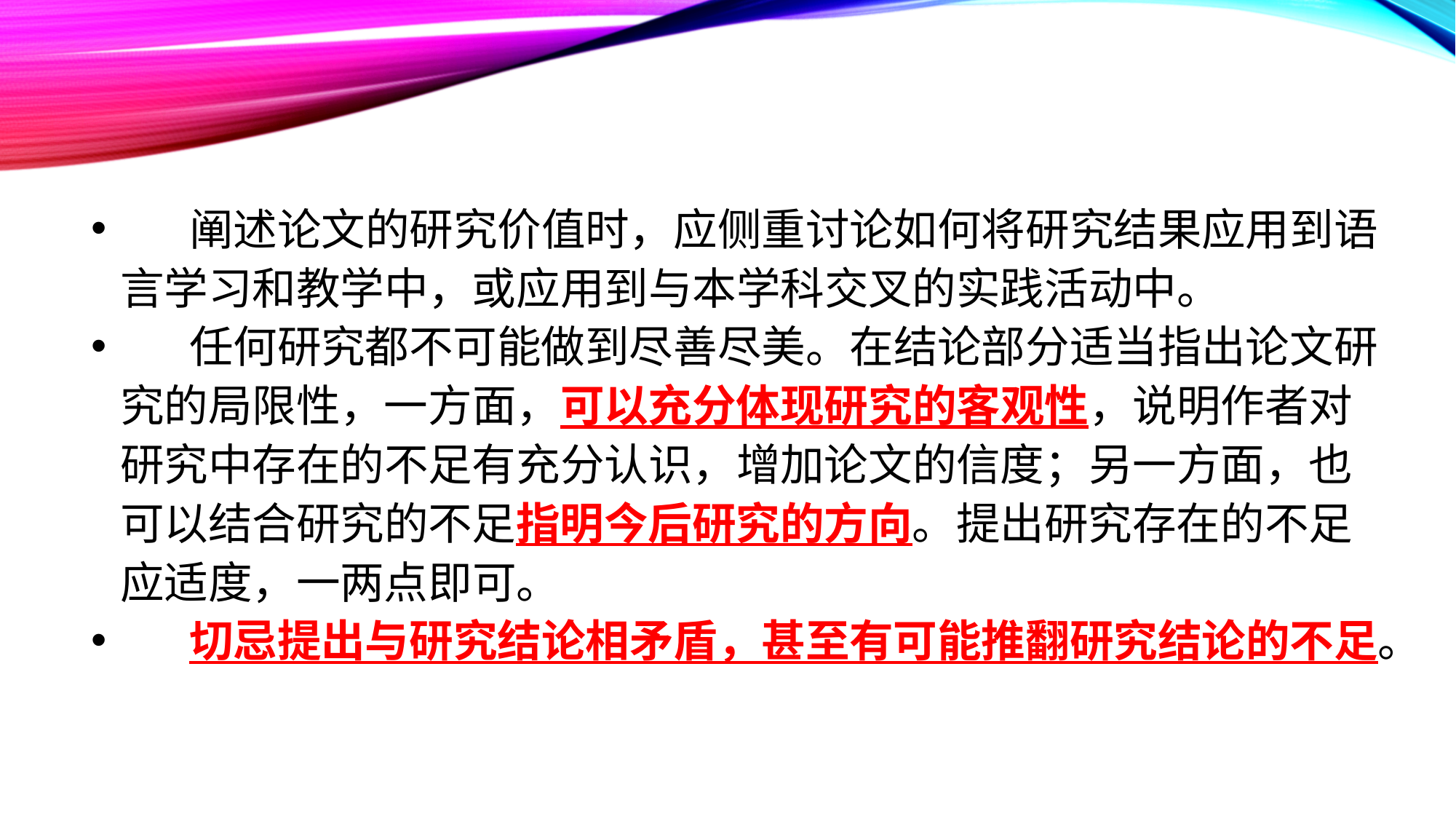

阐述论文的研究价值时，应侧重讨论如何将研究结果应用到语言学习和教学中，或应用到与本学科交叉的实践活动中。
      任何研究都不可能做到尽善尽美。在结论部分适当指出论文研究的局限性，一方面，可以充分体现研究的客观性，说明作者对研究中存在的不足有充分认识，增加论文的信度；另一方面，也可以结合研究的不足指明今后研究的方向。提出研究存在的不足应适度，一两点即可。
      切忌提出与研究结论相矛盾，甚至有可能推翻研究结论的不足。